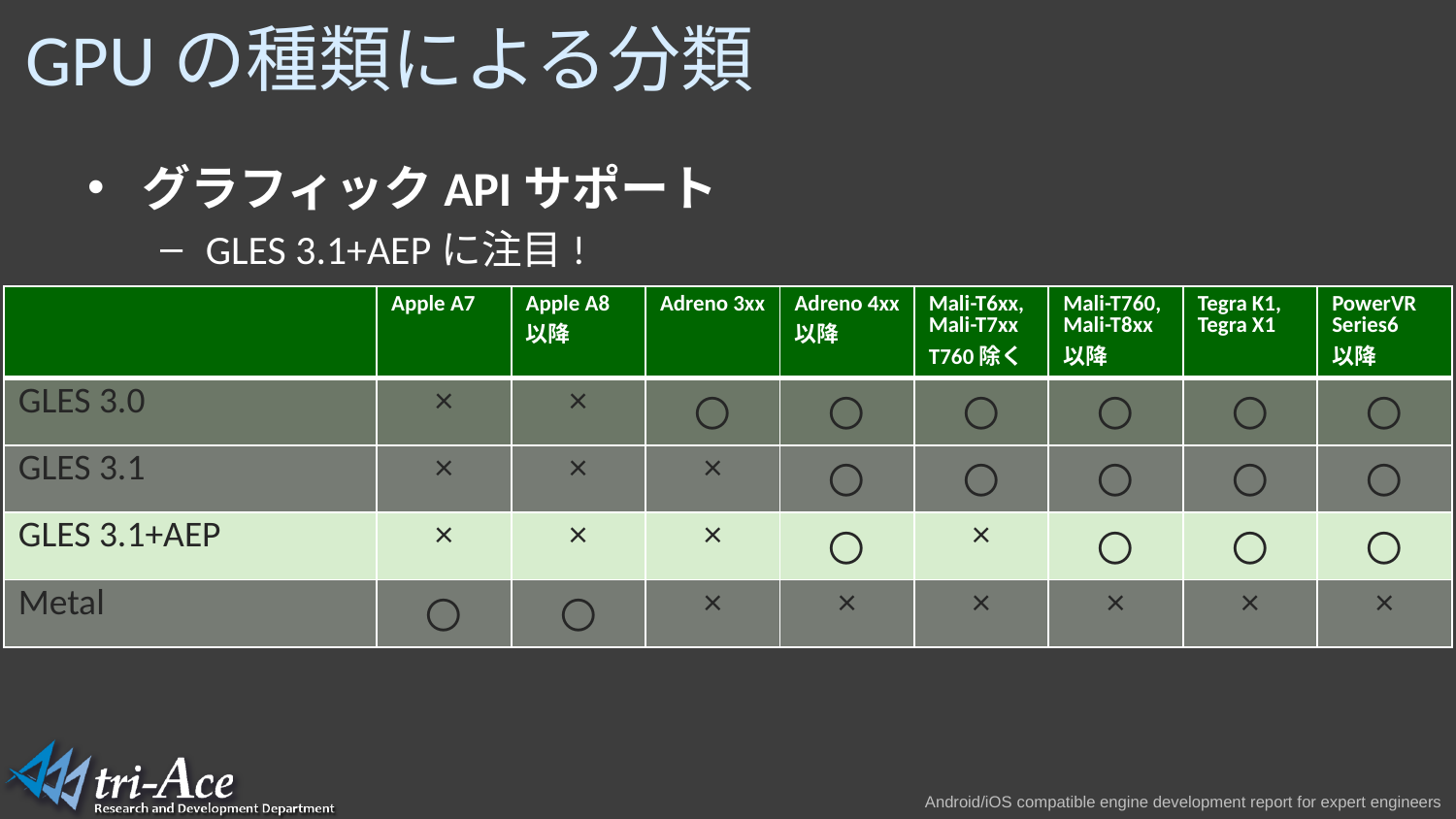

# GPUの種類による分類
グラフィックAPIサポート
GLES 3.1+AEPに注目!
|  | Apple A7 | Apple A8以降 | Adreno 3xx | Adreno 4xx以降 | Mali-T6xx, Mali-T7xx T760除く | Mali-T760, Mali-T8xx 以降 | Tegra K1, Tegra X1 | PowerVR Series6 以降 |
| --- | --- | --- | --- | --- | --- | --- | --- | --- |
| GLES 3.0 | × | × | 〇 | 〇 | 〇 | 〇 | 〇 | 〇 |
| GLES 3.1 | × | × | × | 〇 | 〇 | 〇 | 〇 | 〇 |
| GLES 3.1+AEP | × | × | × | 〇 | × | 〇 | 〇 | 〇 |
| Metal | 〇 | 〇 | × | × | × | × | × | × |